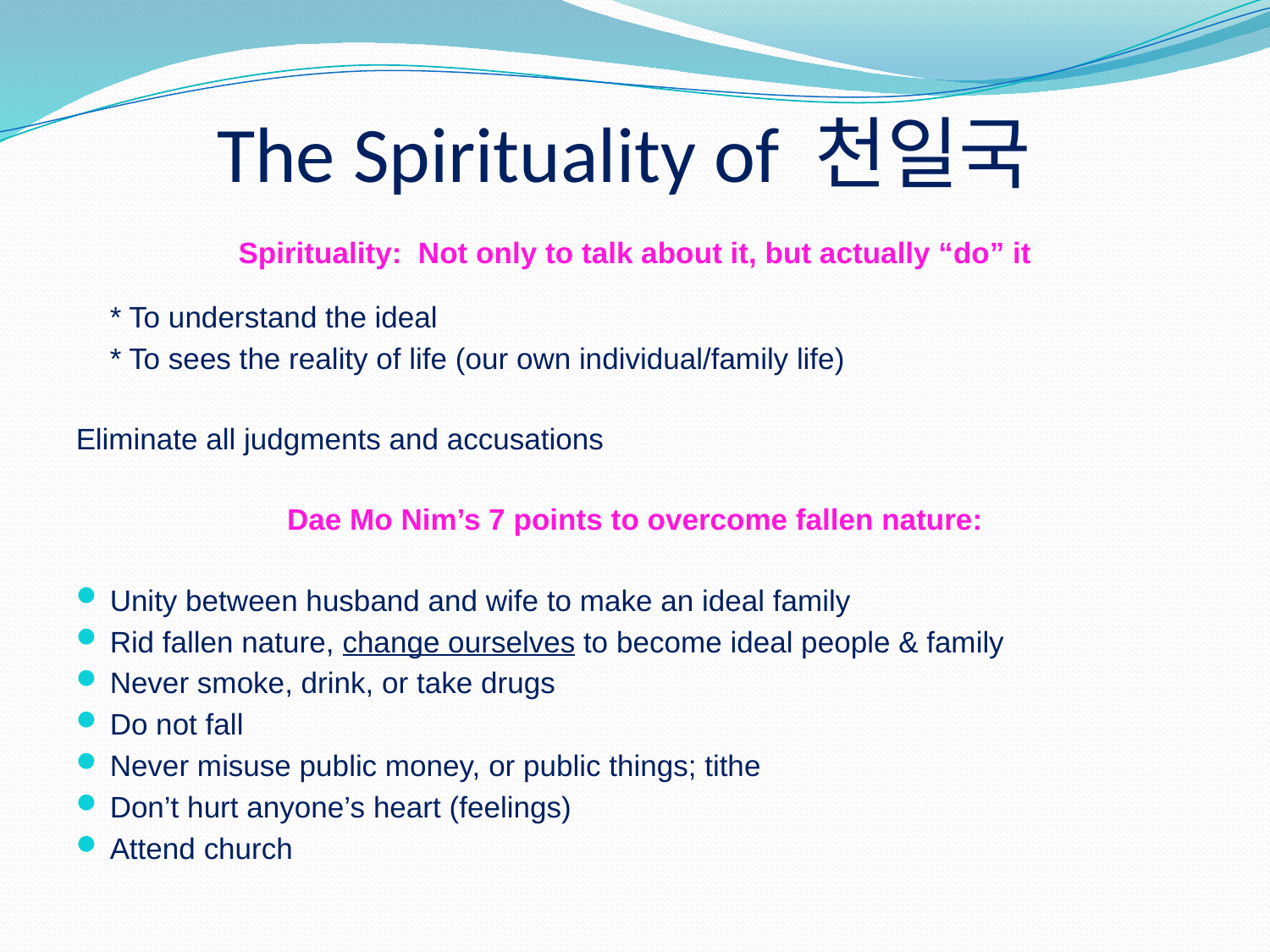

# The Spirituality of 천일국
Spirituality:  Not only to talk about it, but actually “do” it

	* To understand the ideal
	* To sees the reality of life (our own individual/family life)

Eliminate all judgments and accusations

Dae Mo Nim’s 7 points to overcome fallen nature:

Unity between husband and wife to make an ideal family
Rid fallen nature, change ourselves to become ideal people & family
Never smoke, drink, or take drugs
Do not fall
Never misuse public money, or public things; tithe
Don’t hurt anyone’s heart (feelings)
Attend church